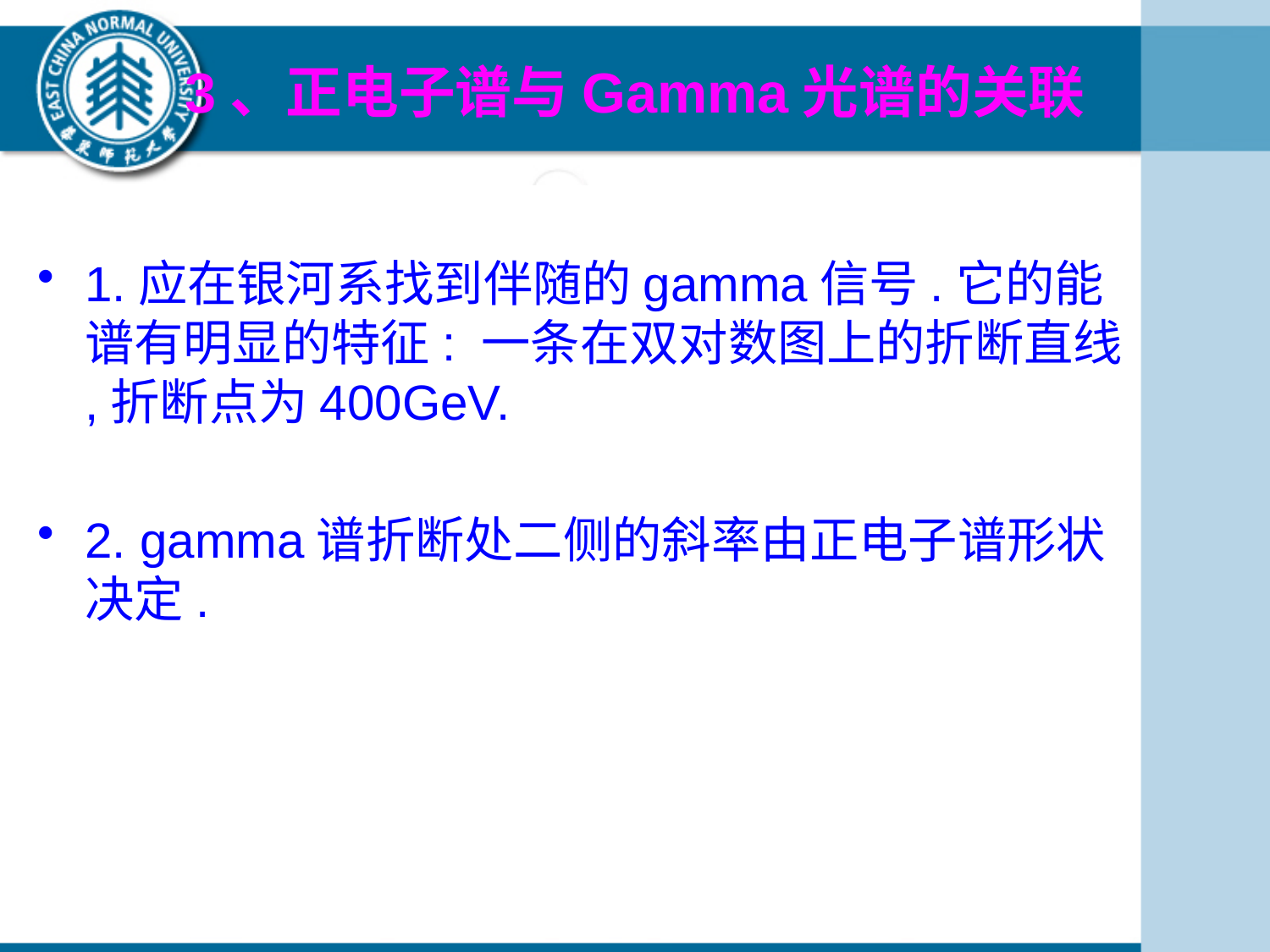

# 3、正电子谱与Gamma光谱的关联

1.应在银河系找到伴随的gamma信号.它的能谱有明显的特征: 一条在双对数图上的折断直线 ,折断点为400GeV.

2. gamma谱折断处二侧的斜率由正电子谱形状决定.